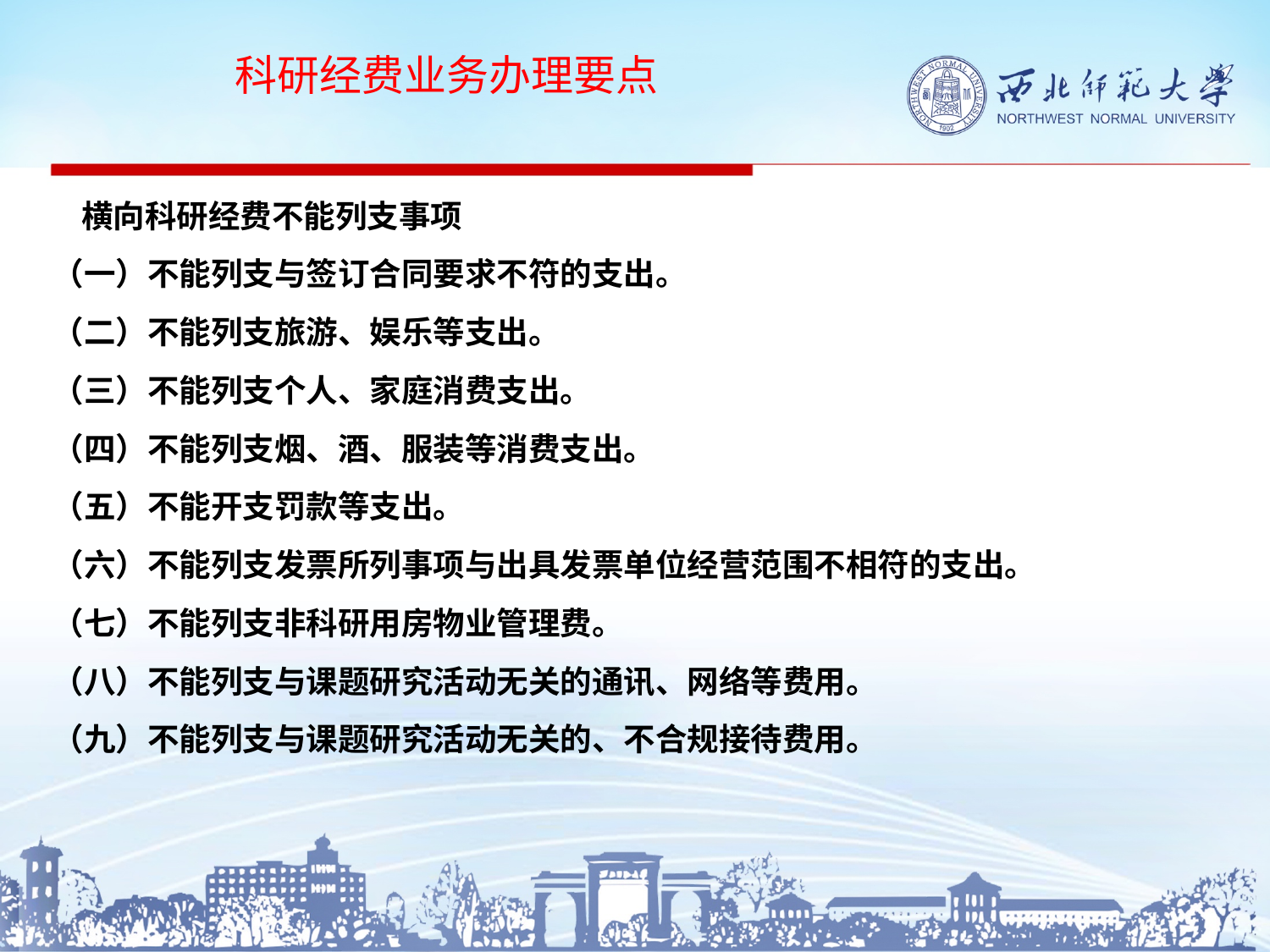

科研经费业务办理要点
# 横向科研经费不能列支事项 （一）不能列支与签订合同要求不符的支出。 （二）不能列支旅游、娱乐等支出。 （三）不能列支个人、家庭消费支出。 （四）不能列支烟、酒、服装等消费支出。 （五）不能开支罚款等支出。 （六）不能列支发票所列事项与出具发票单位经营范围不相符的支出。 （七）不能列支非科研用房物业管理费。 （八）不能列支与课题研究活动无关的通讯、网络等费用。 （九）不能列支与课题研究活动无关的、不合规接待费用。